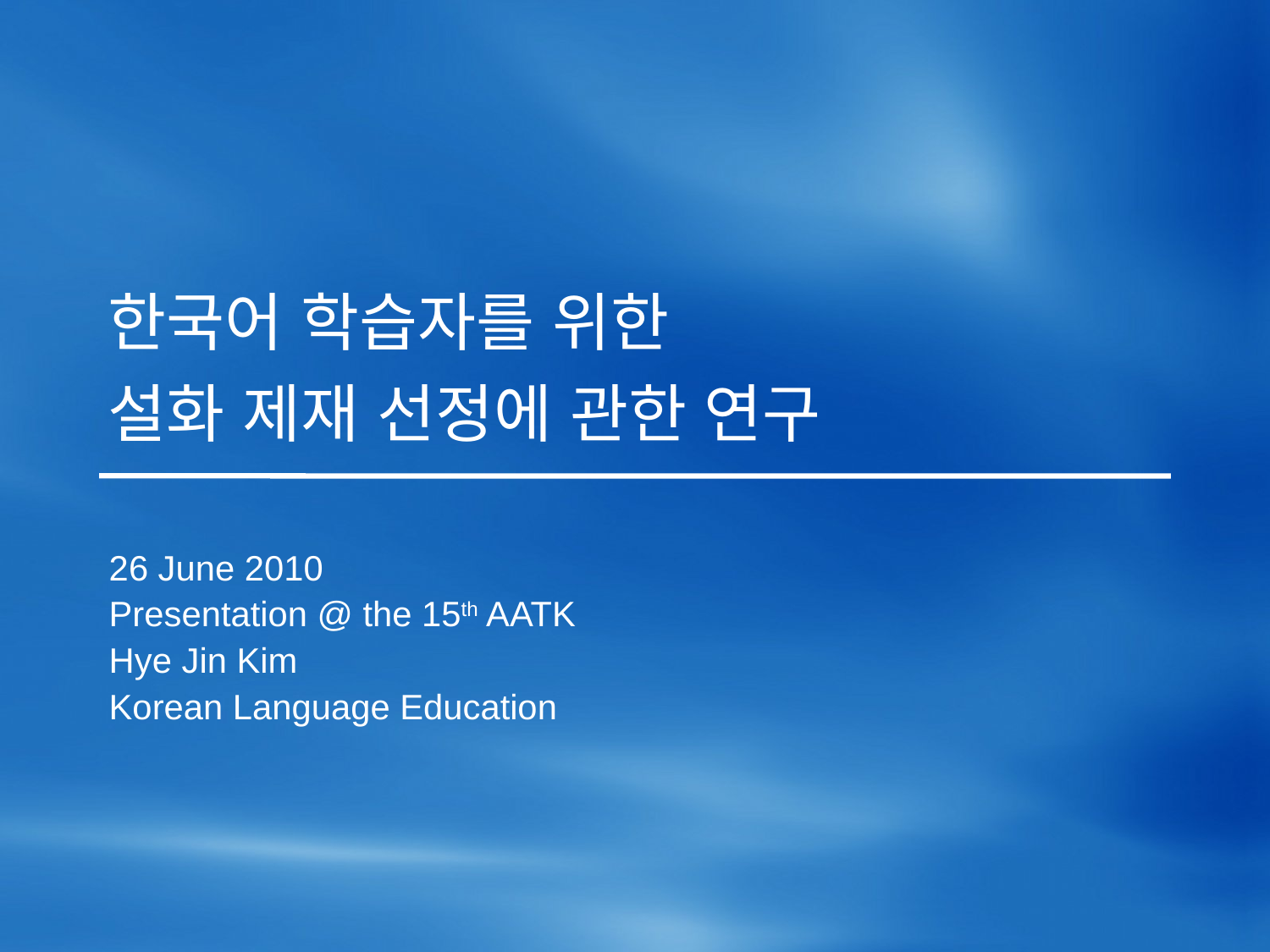

# 한국어 학습자를 위한 설화 제재 선정에 관한 연구

26 June 2010
Presentation @ the 15th AATK
Hye Jin Kim
Korean Language Education